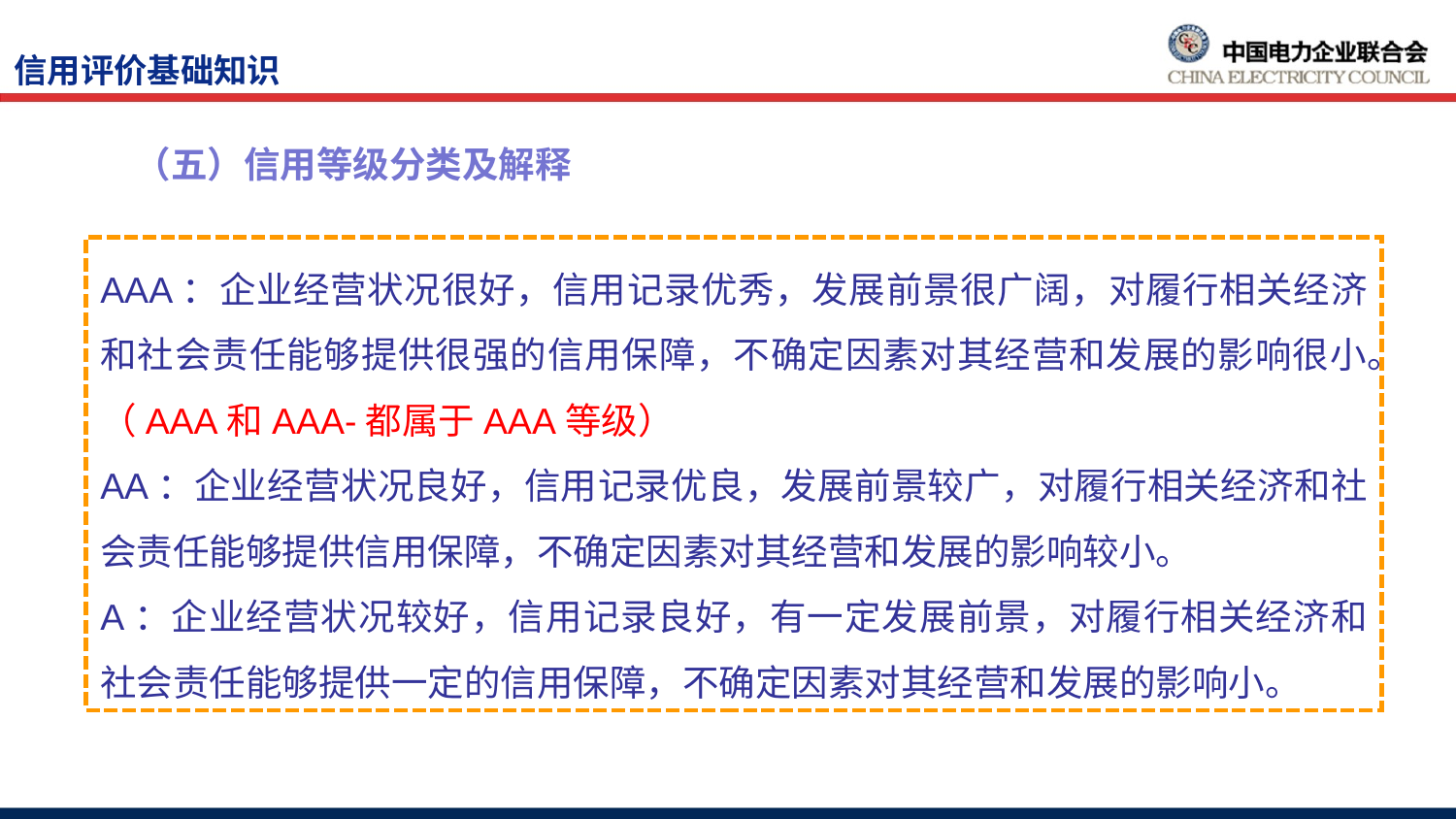

信用评价基础知识
（五）信用等级分类及解释
AAA：企业经营状况很好，信用记录优秀，发展前景很广阔，对履行相关经济和社会责任能够提供很强的信用保障，不确定因素对其经营和发展的影响很小。
（AAA和AAA-都属于AAA等级）
AA：企业经营状况良好，信用记录优良，发展前景较广，对履行相关经济和社会责任能够提供信用保障，不确定因素对其经营和发展的影响较小。
A：企业经营状况较好，信用记录良好，有一定发展前景，对履行相关经济和社会责任能够提供一定的信用保障，不确定因素对其经营和发展的影响小。